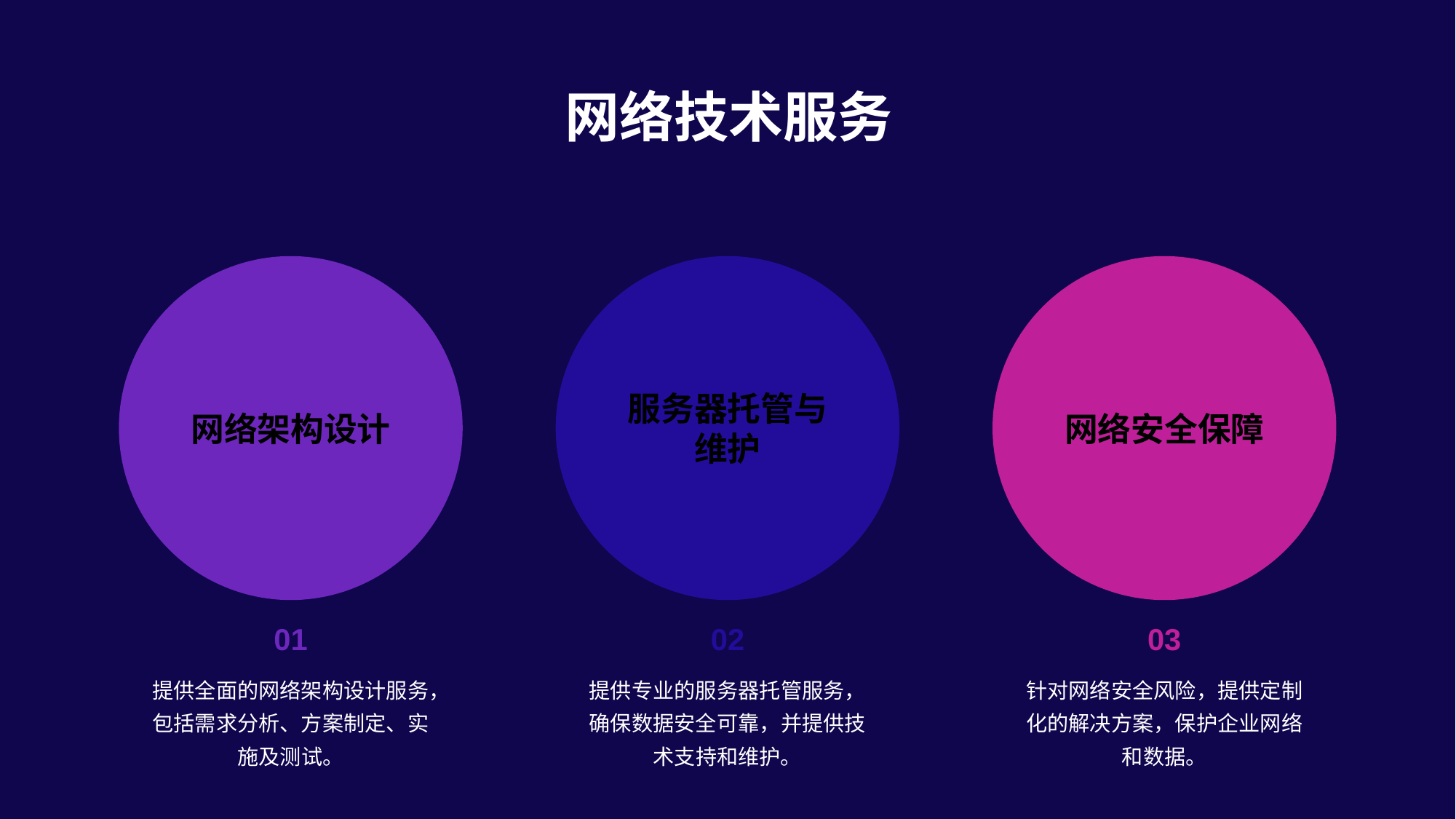

网络技术服务
网络架构设计
01
提供全面的网络架构设计服务，包括需求分析、方案制定、实施及测试。
服务器托管与维护
02
提供专业的服务器托管服务，确保数据安全可靠，并提供技术支持和维护。
网络安全保障
03
针对网络安全风险，提供定制化的解决方案，保护企业网络和数据。